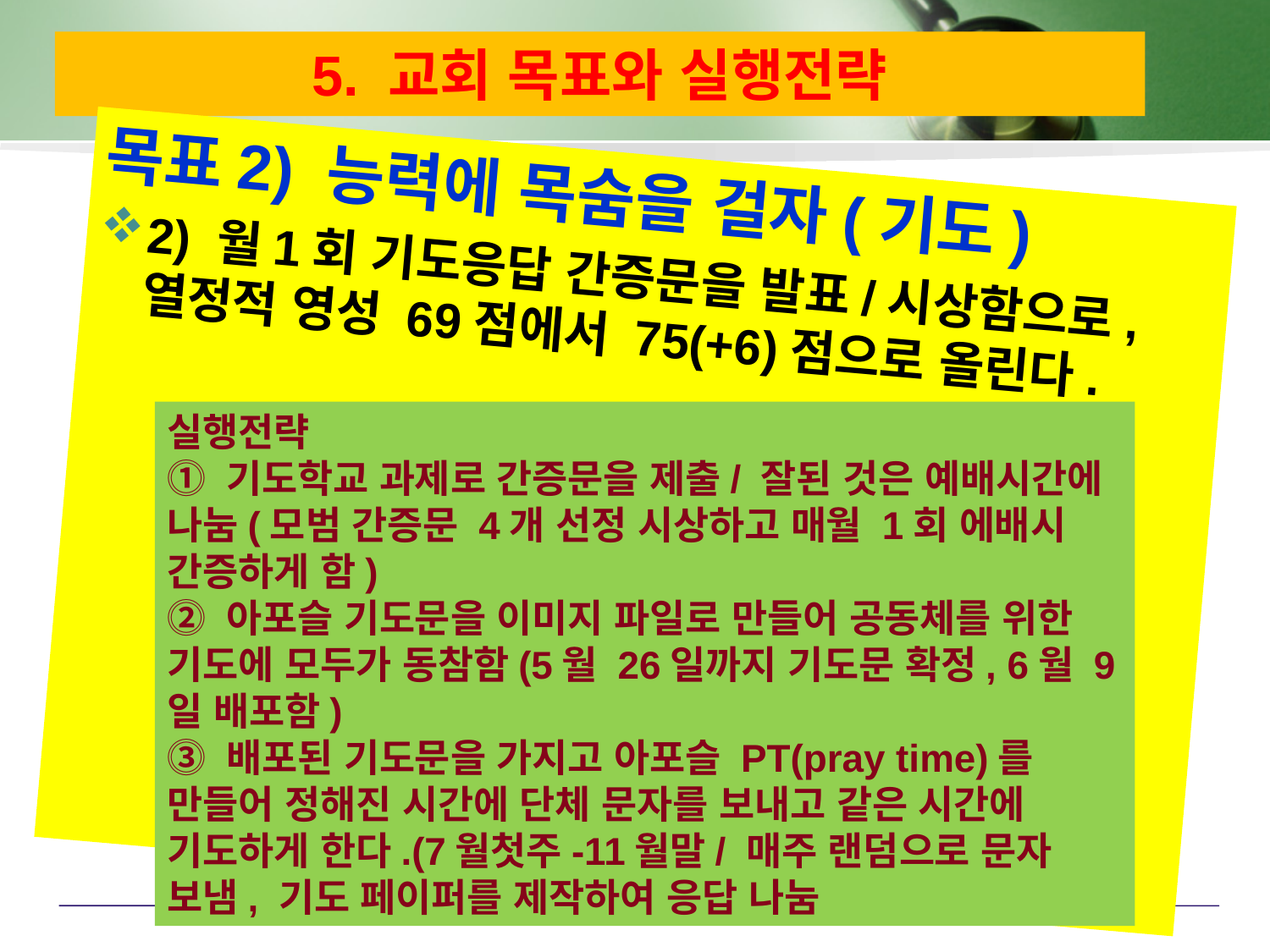

# 5. 교회 목표와 실행전략
목표2) 능력에 목숨을 걸자(기도)
2) 월1회 기도응답 간증문을 발표/시상함으로,열정적 영성 69점에서 75(+6)점으로 올린다.

실행전략
⓵ 기도학교 과제로 간증문을 제출/ 잘된 것은 예배시간에 나눔(모범 간증문 4개 선정 시상하고 매월 1회 에배시 간증하게 함)
⓶ 아포슬 기도문을 이미지 파일로 만들어 공동체를 위한 기도에 모두가 동참함(5월 26일까지 기도문 확정, 6월 9일 배포함)
⓷ 배포된 기도문을 가지고 아포슬 PT(pray time)를 만들어 정해진 시간에 단체 문자를 보내고 같은 시간에 기도하게 한다.(7월첫주-11월말/ 매주 랜덤으로 문자 보냄, 기도 페이퍼를 제작하여 응답 나눔